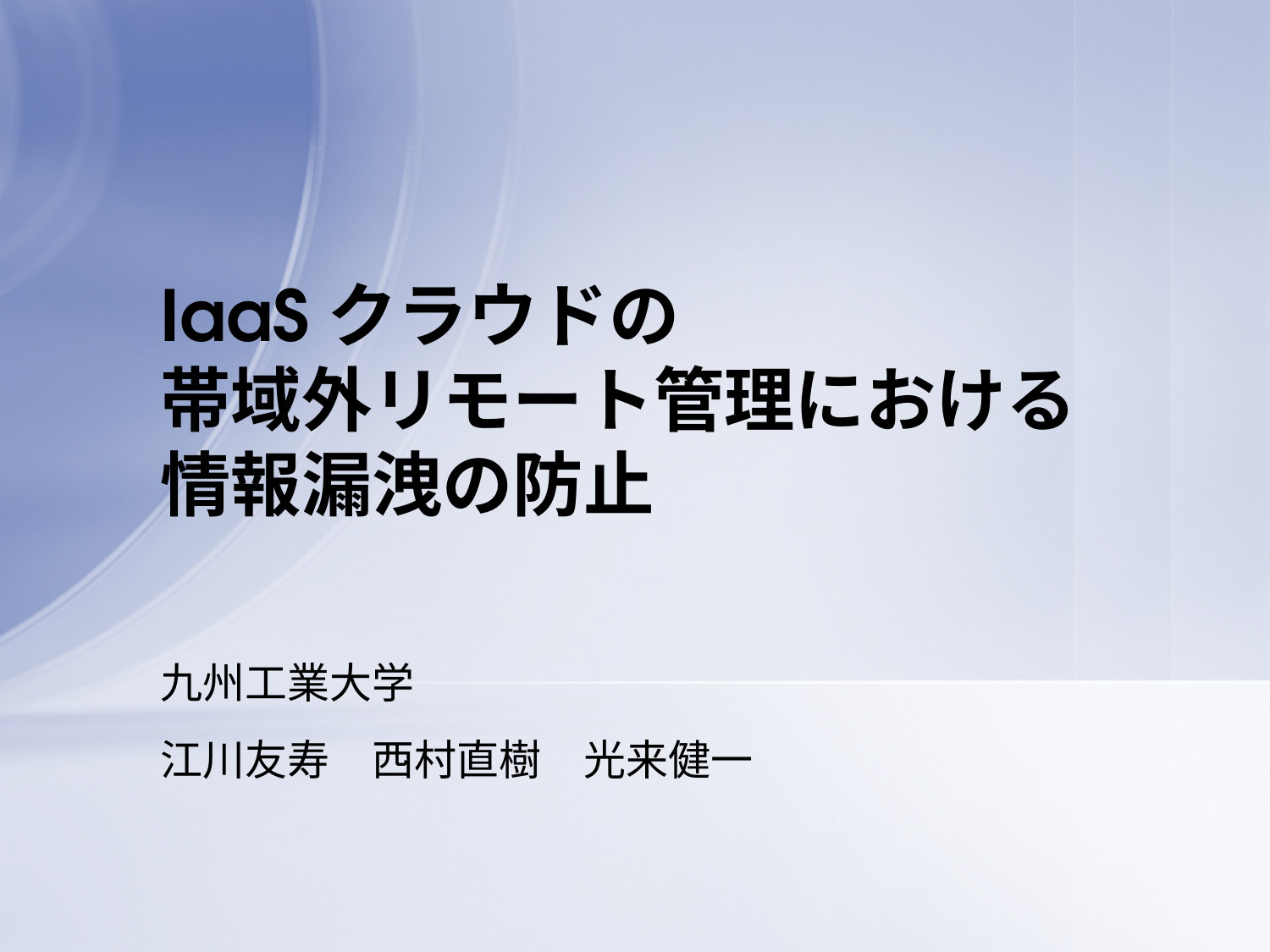

# IaaSクラウドの 帯域外リモート管理における 情報漏洩の防止
九州工業大学
江川友寿　西村直樹　光来健一